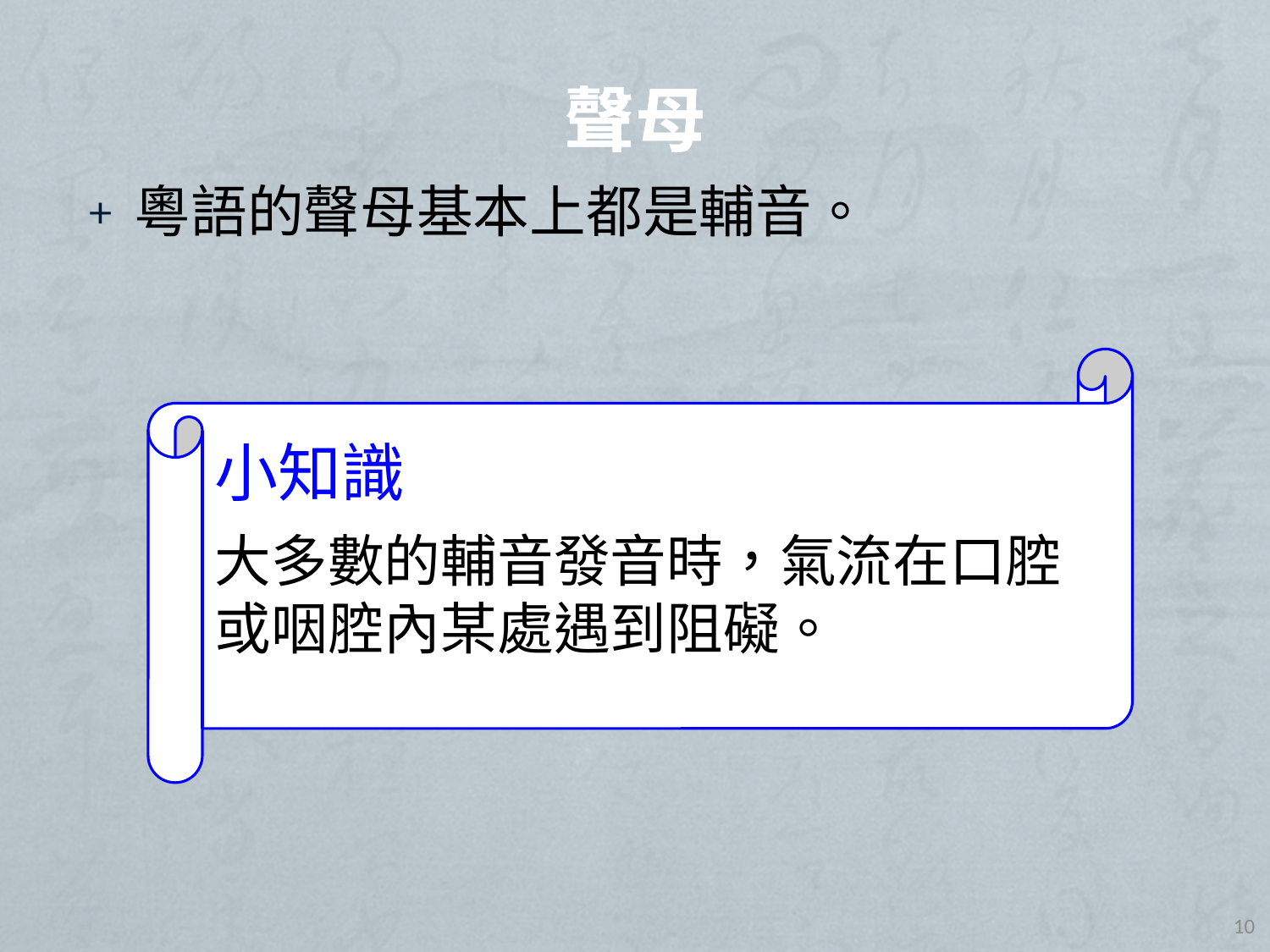

# 聲母
粵語的聲母基本上都是輔音。
小知識
大多數的輔音發音時，氣流在口腔或咽腔內某處遇到阻礙。

10